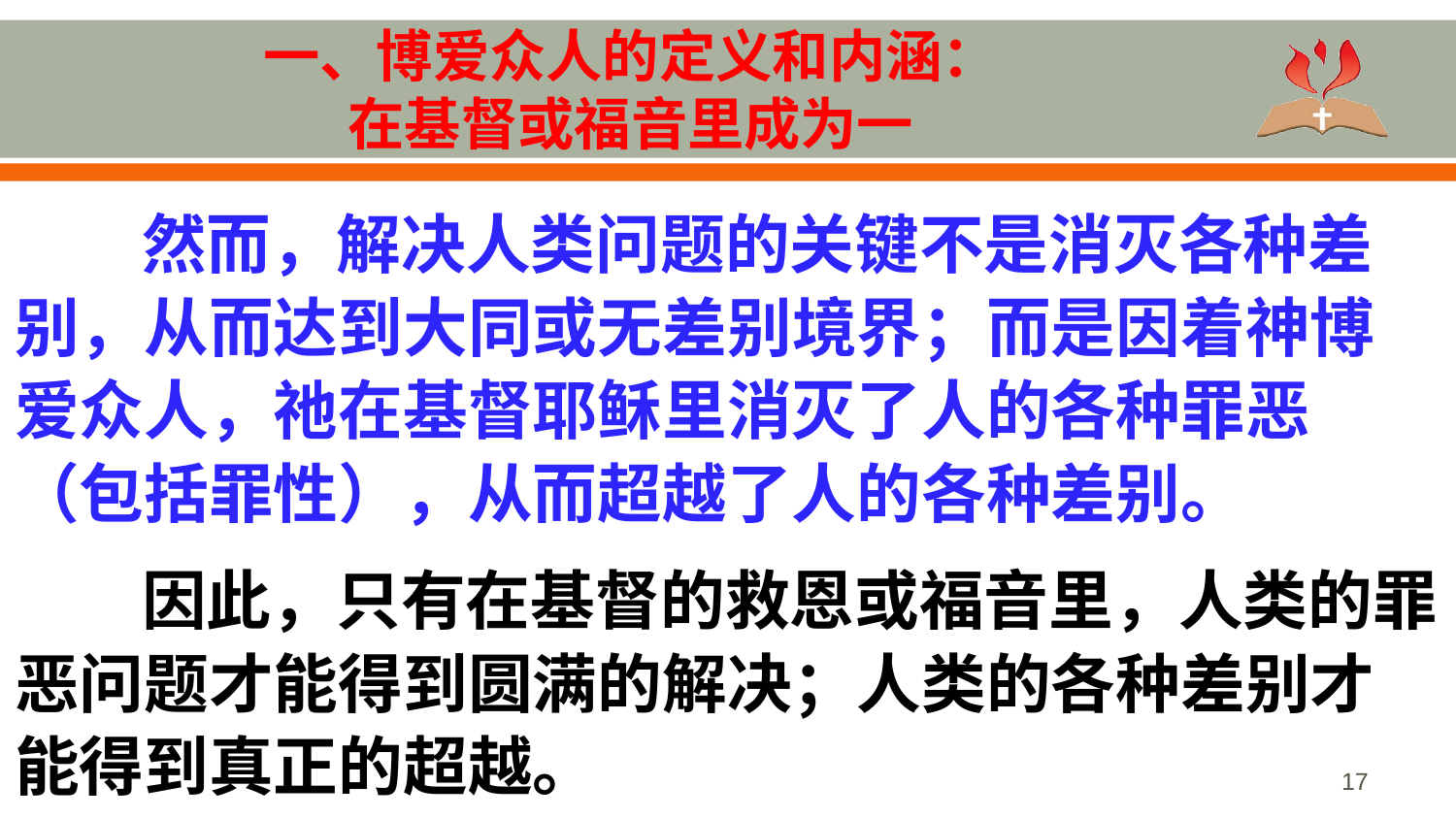

# 一、博爱众人的定义和内涵： 在基督或福音里成为一
然而，解决人类问题的关键不是消灭各种差别，从而达到大同或无差别境界；而是因着神博爱众人，祂在基督耶稣里消灭了人的各种罪恶（包括罪性），从而超越了人的各种差别。
因此，只有在基督的救恩或福音里，人类的罪恶问题才能得到圆满的解决；人类的各种差别才能得到真正的超越。

17